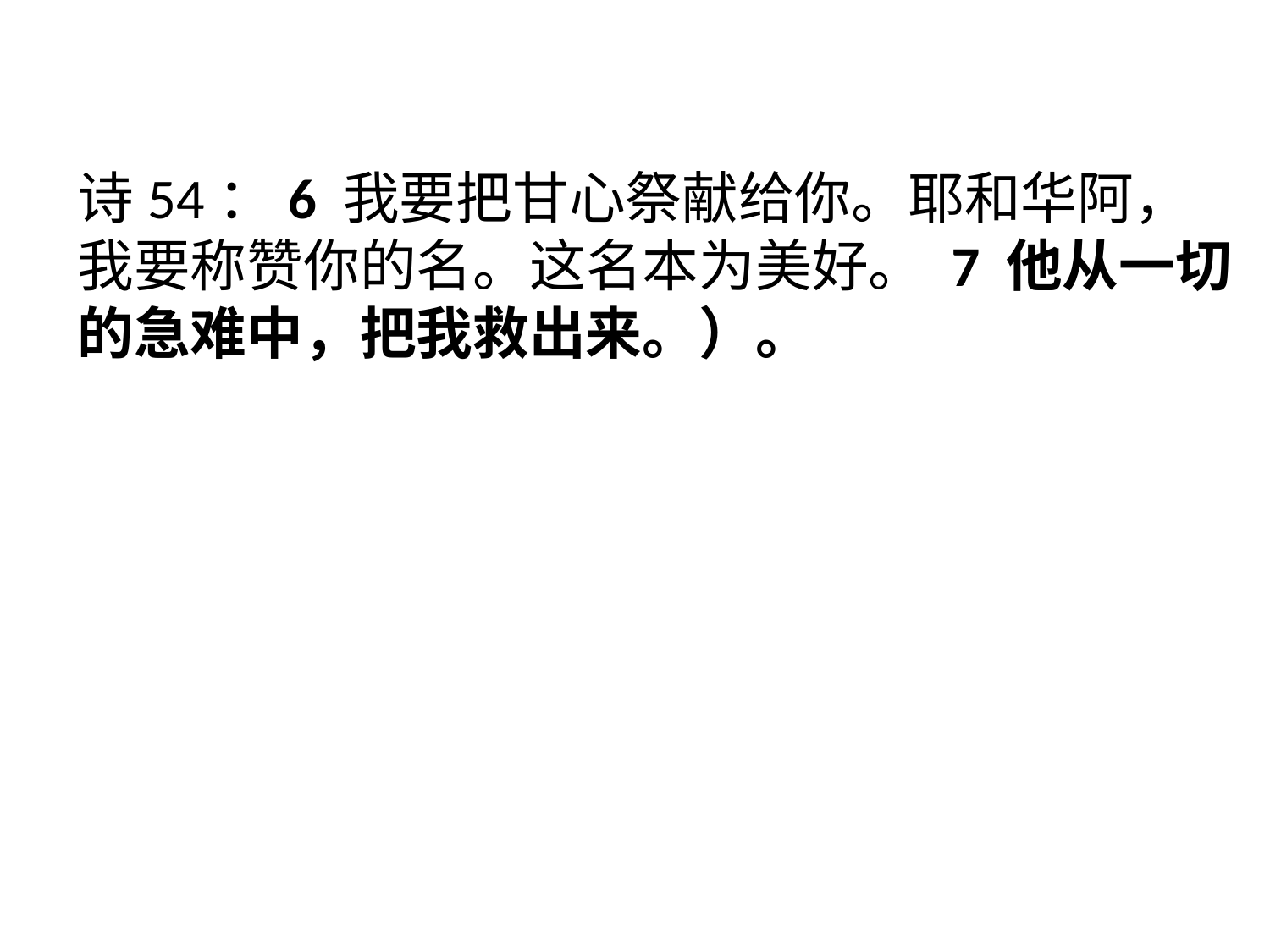

诗54：6 我要把甘心祭献给你。耶和华阿，我要称赞你的名。这名本为美好。 7 他从一切的急难中，把我救出来。）。